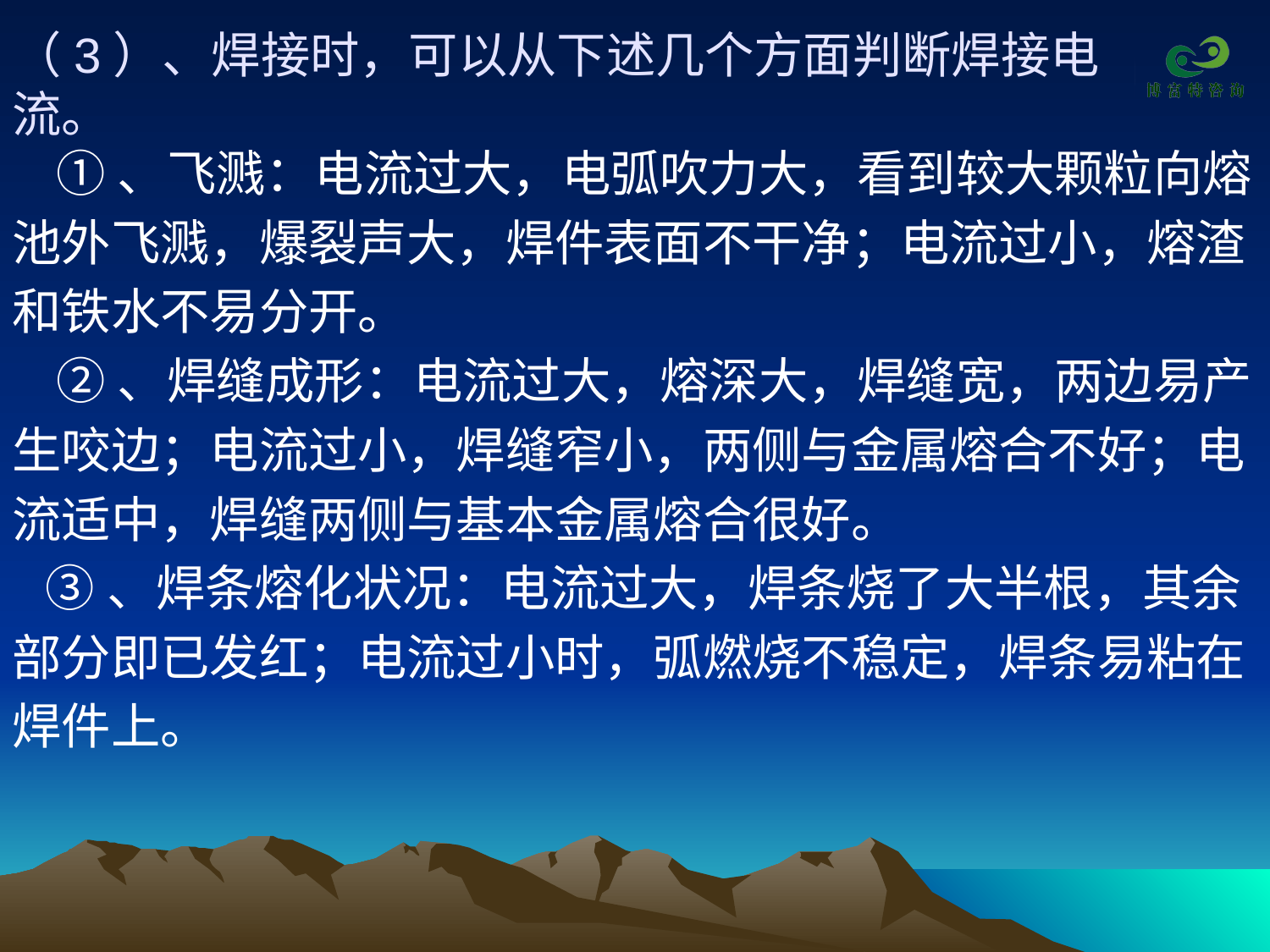

# （3）、焊接时，可以从下述几个方面判断焊接电流。
    ①、飞溅：电流过大，电弧吹力大，看到较大颗粒向熔
池外飞溅，爆裂声大，焊件表面不干净；电流过小，熔渣
和铁水不易分开。
    ②、焊缝成形：电流过大，熔深大，焊缝宽，两边易产
生咬边；电流过小，焊缝窄小，两侧与金属熔合不好；电
流适中，焊缝两侧与基本金属熔合很好。
   ③、焊条熔化状况：电流过大，焊条烧了大半根，其余
部分即已发红；电流过小时，弧燃烧不稳定，焊条易粘在
焊件上。